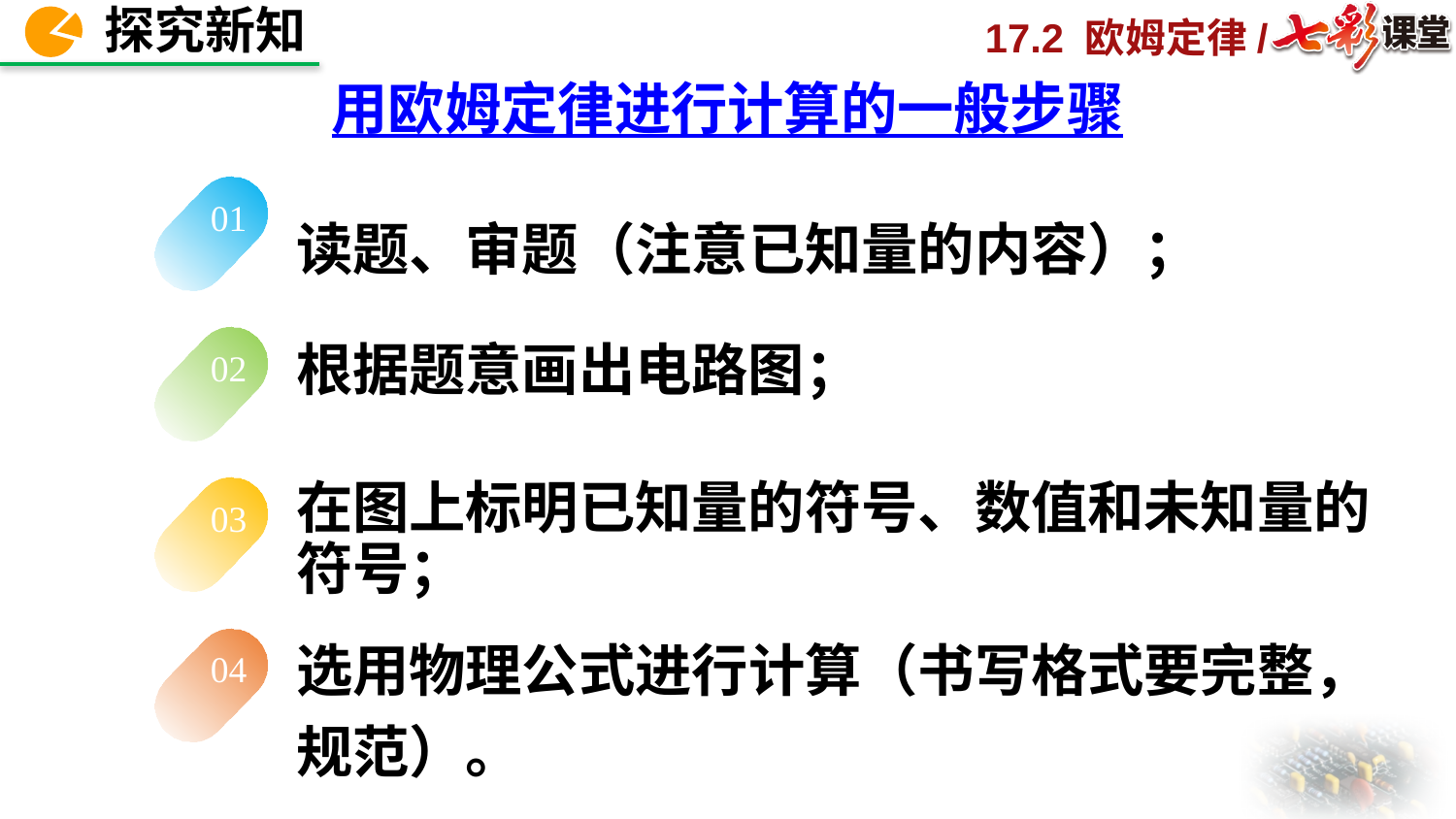

用欧姆定律进行计算的一般步骤
读题、审题（注意已知量的内容）；

01

根据题意画出电路图；
02

03
在图上标明已知量的符号、数值和未知量的符号；

04

选用物理公式进行计算（书写格式要完整，规范）。